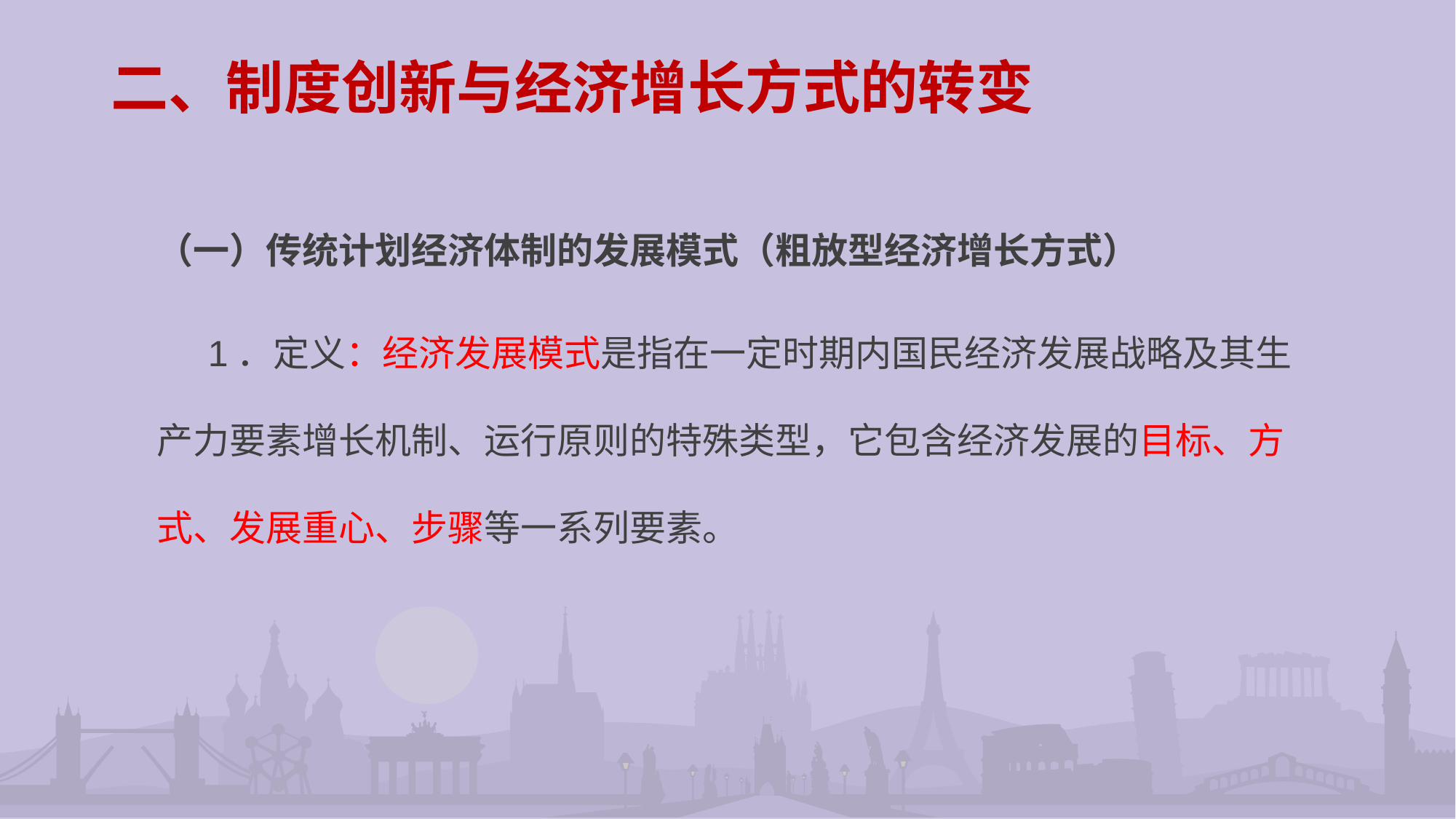

# 二、制度创新与经济增长方式的转变
（一）传统计划经济体制的发展模式（粗放型经济增长方式）
     1．定义：经济发展模式是指在一定时期内国民经济发展战略及其生产力要素增长机制、运行原则的特殊类型，它包含经济发展的目标、方式、发展重心、步骤等一系列要素。